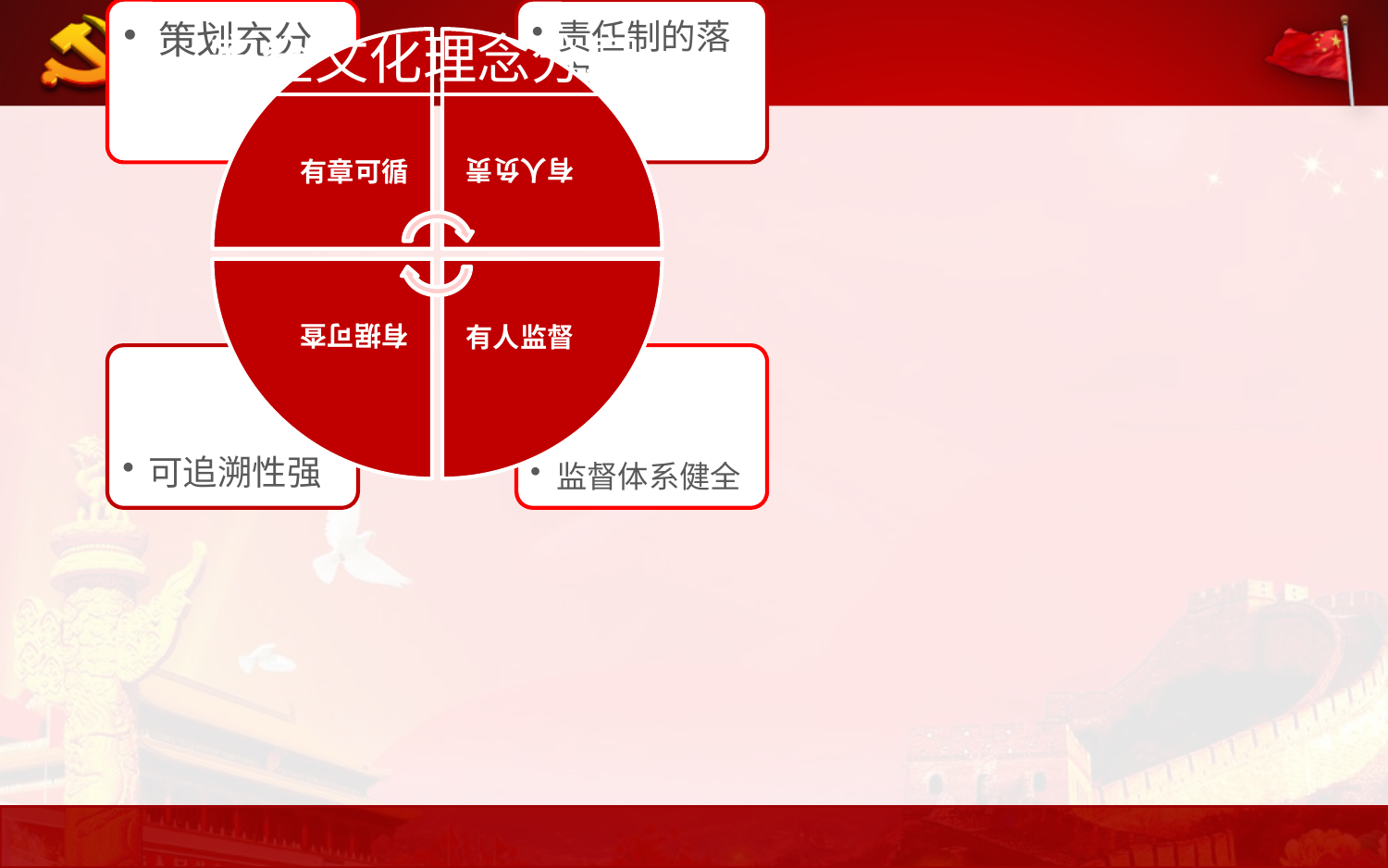

安全文化理念分享
策划充分
责任制的落实
监督体系健全
可追溯性强
有章可循
有人负责
有人监督
有据可查